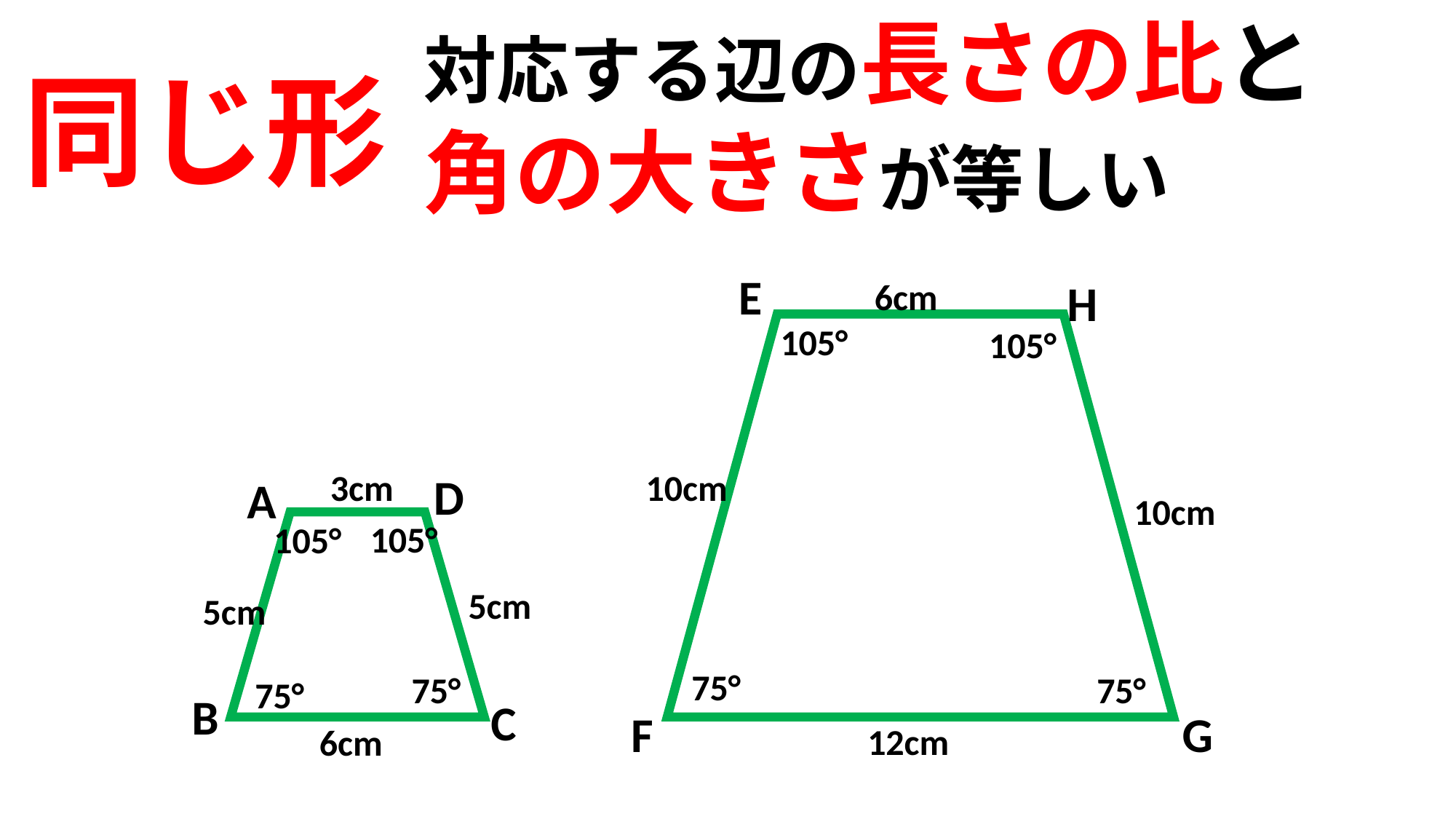

対応する辺の長さの比と
角の大きさが等しい
同じ形
E
H
G
F
6cm

105°
105°
75°
75°
10cm
3cm
D
A
B
C
10cm
105°
105°
75°
75°

5cm
5cm
12cm
6cm